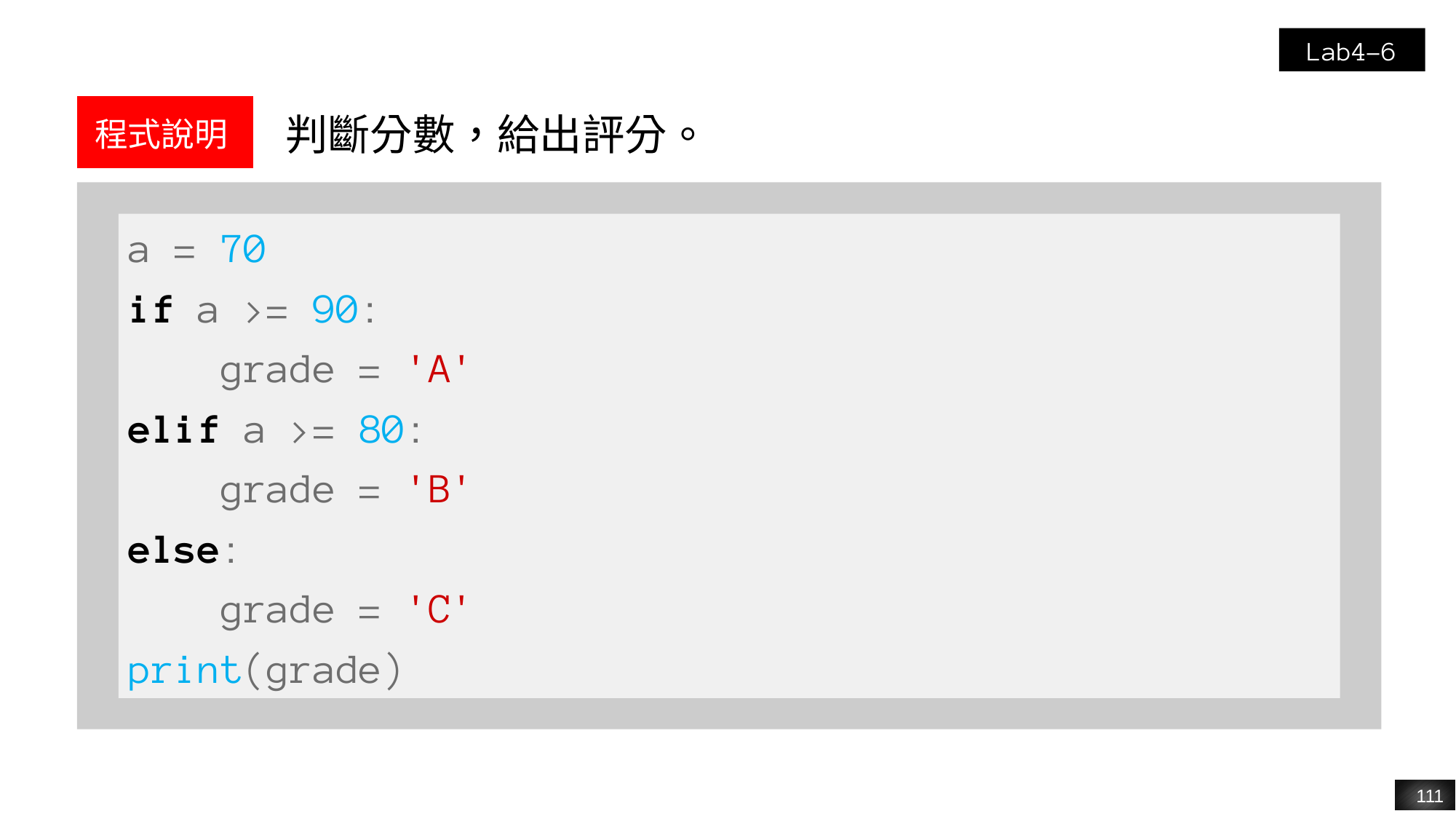

Lab4-6
| 程式說明 | 判斷分數，給出評分。 |
| --- | --- |

a = 70
if a >= 90:
    grade = 'A'
elif a >= 80:
    grade = 'B'
else:
    grade = 'C'
print(grade)